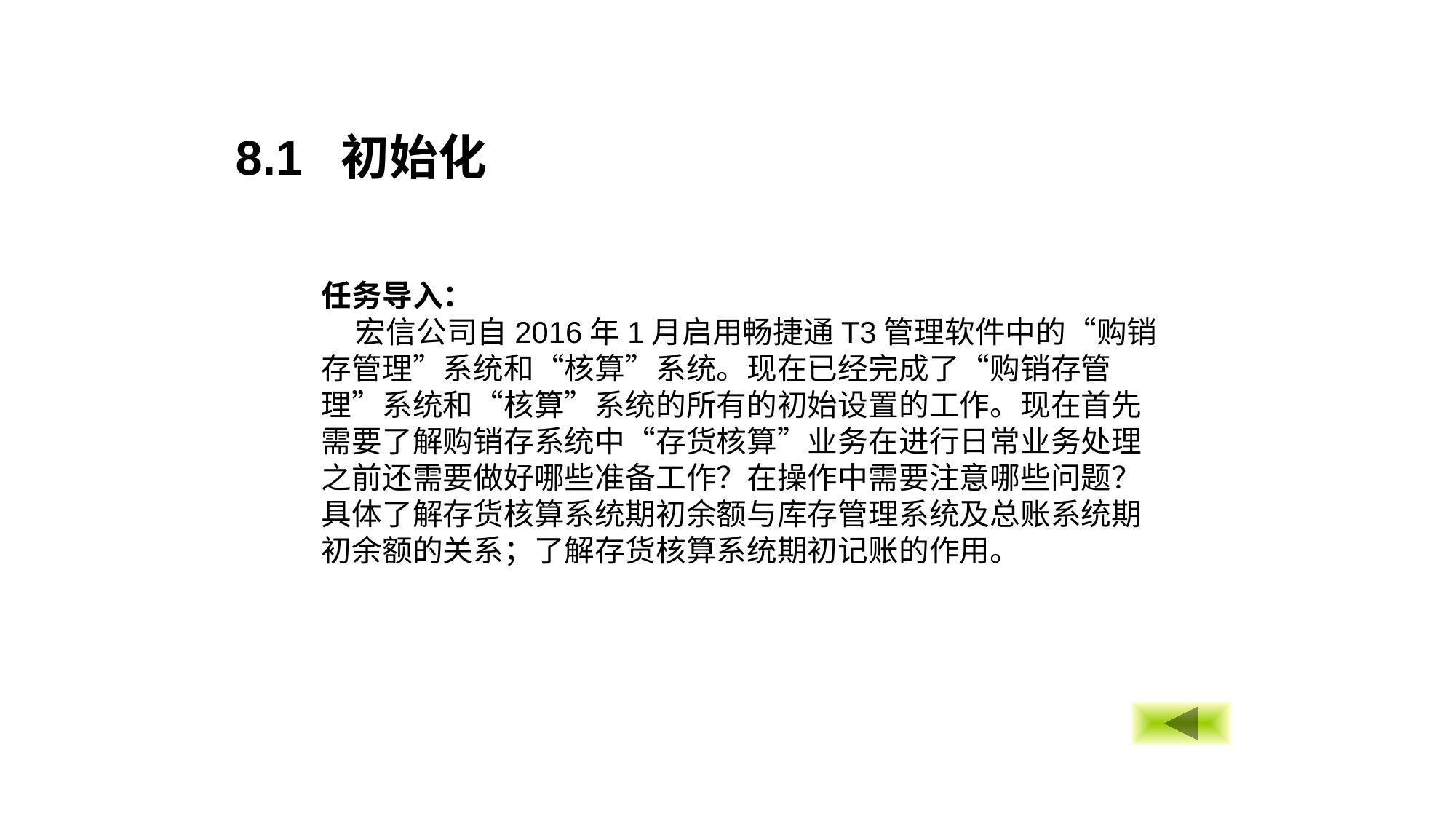

8.1  初始化
任务导入：
    宏信公司自2016年1月启用畅捷通T3管理软件中的“购销存管理”系统和“核算”系统。现在已经完成了“购销存管理”系统和“核算”系统的所有的初始设置的工作。现在首先需要了解购销存系统中“存货核算”业务在进行日常业务处理之前还需要做好哪些准备工作？在操作中需要注意哪些问题？具体了解存货核算系统期初余额与库存管理系统及总账系统期初余额的关系；了解存货核算系统期初记账的作用。